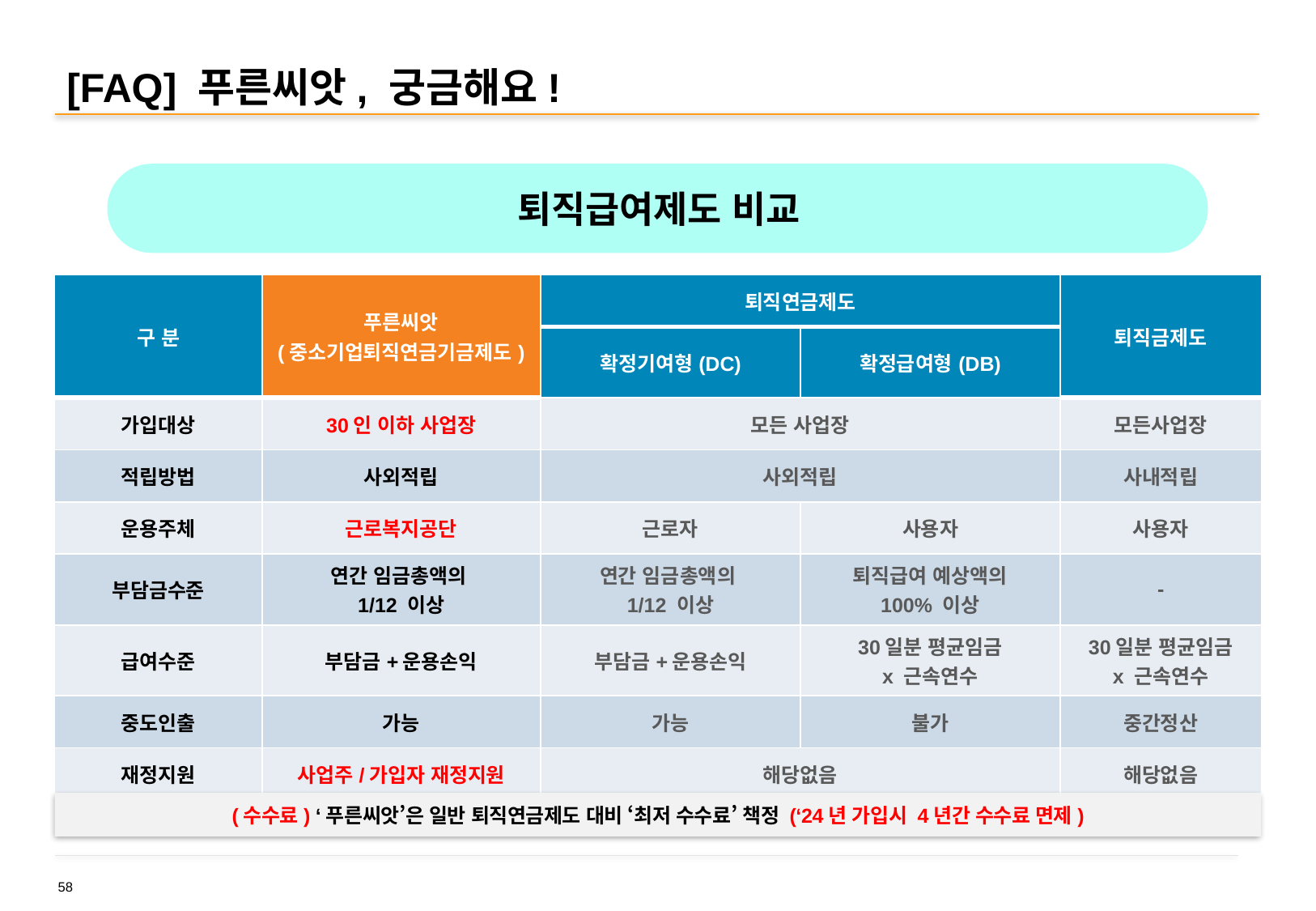

# [FAQ] 푸른씨앗, 궁금해요!

퇴직급여제도 비교

| 구 분 | 푸른씨앗 (중소기업퇴직연금기금제도) | 퇴직연금제도 |  | 퇴직금제도 |
| --- | --- | --- | --- | --- |
|  |  | 확정기여형(DC) | 확정급여형(DB) |  |
| 가입대상 | 30인 이하 사업장 | 모든 사업장 |  | 모든사업장 |
| 적립방법 | 사외적립 | 사외적립 |  | 사내적립 |
| 운용주체 | 근로복지공단 | 근로자 | 사용자 | 사용자 |
| 부담금수준 | 연간 임금총액의 1/12 이상 | 연간 임금총액의 1/12 이상 | 퇴직급여 예상액의 100% 이상 | - |
| 급여수준 | 부담금+운용손익 | 부담금+운용손익 | 30일분 평균임금 x 근속연수 | 30일분 평균임금 x 근속연수 |
| 중도인출 | 가능 | 가능 | 불가 | 중간정산 |
| 재정지원 | 사업주/가입자 재정지원 | 해당없음 |  | 해당없음 |
(수수료) ‘푸른씨앗’은 일반 퇴직연금제도 대비 ‘최저 수수료’ 책정 (‘24년 가입시 4년간 수수료 면제)